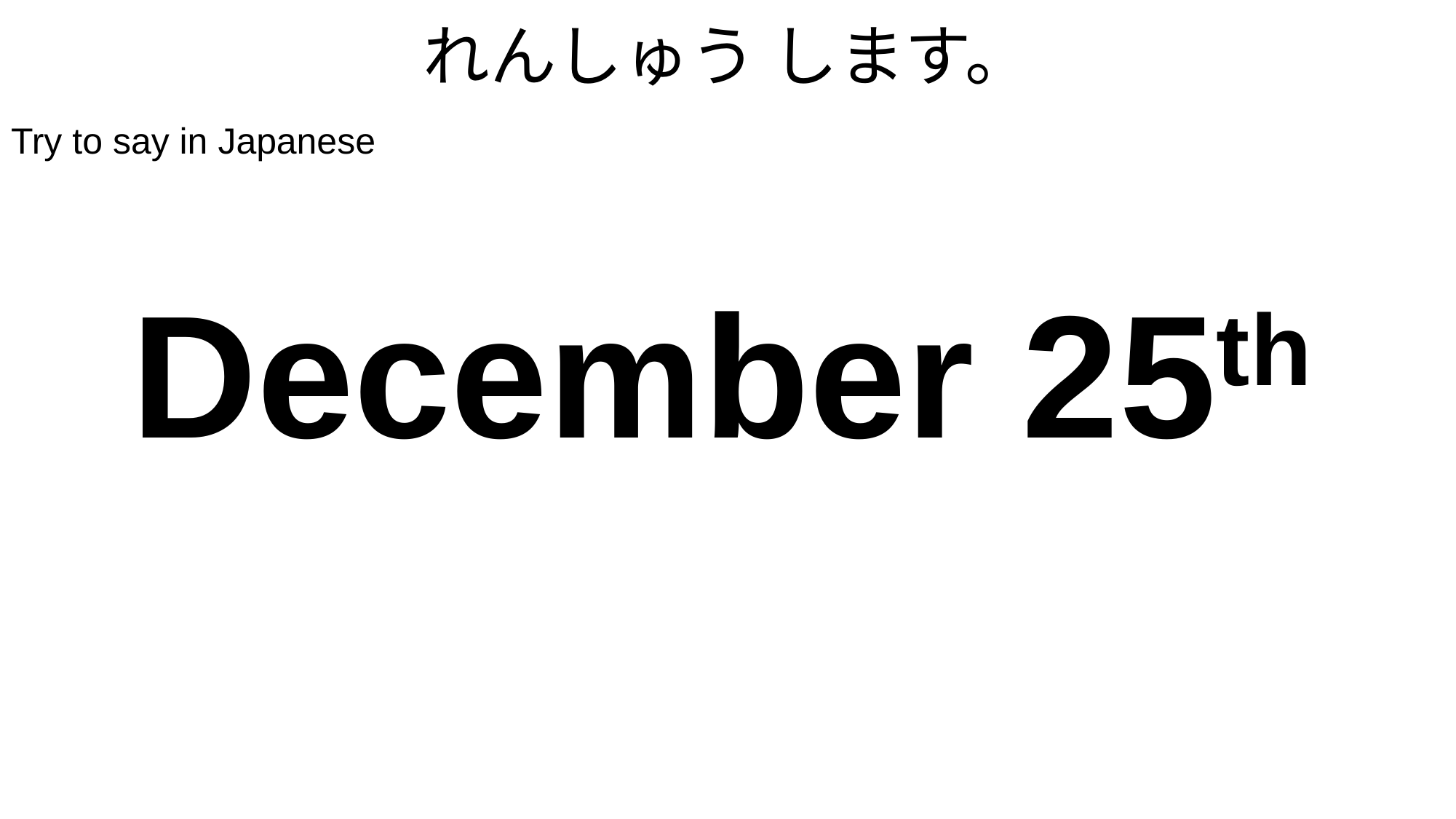

# れんしゅう します。
Try to say in Japanese
| December 25th |
| --- |
| じゅうにがつ じゅうごにち |